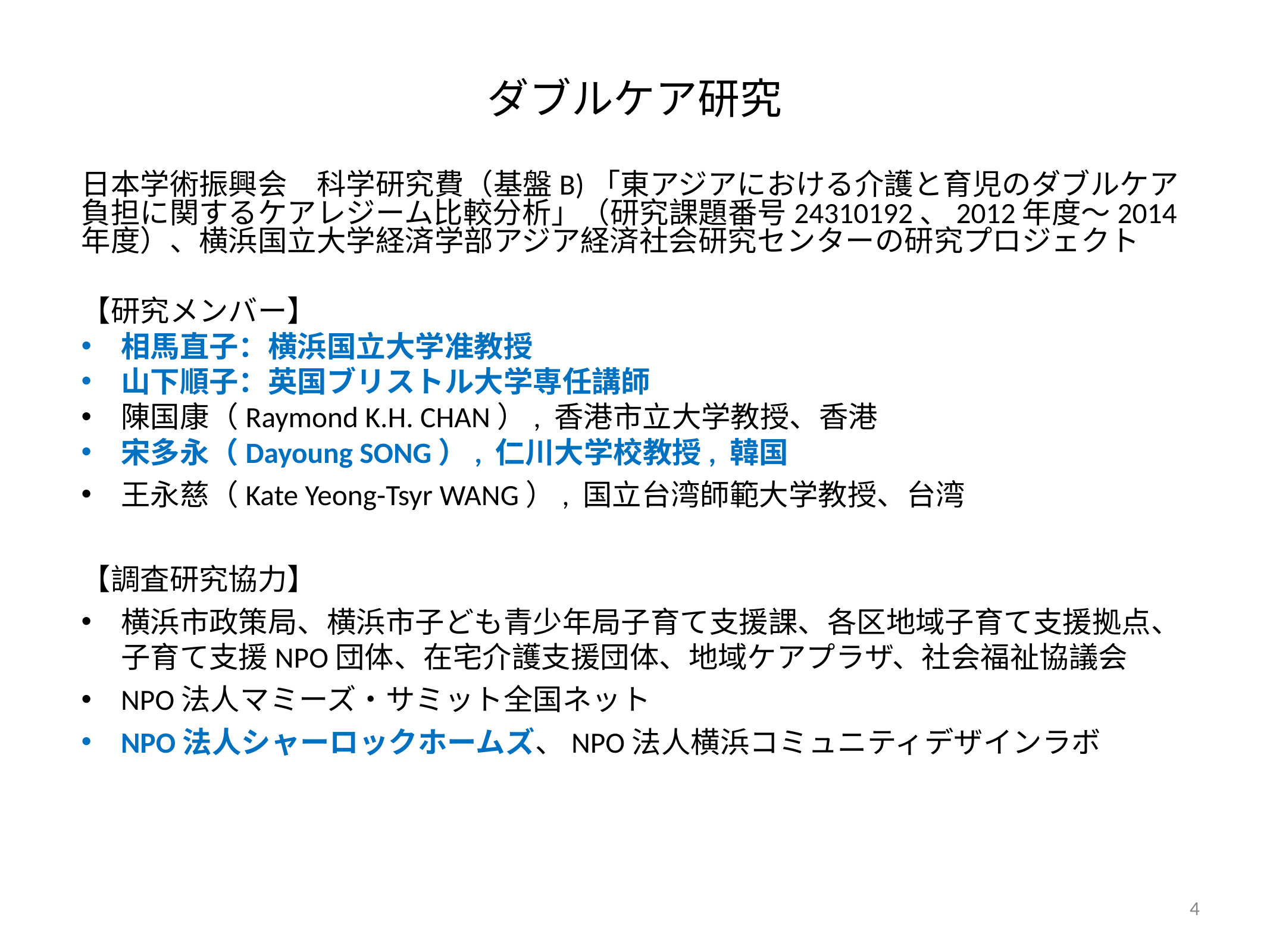

# ダブルケア研究
日本学術振興会　科学研究費（基盤B)「東アジアにおける介護と育児のダブルケア負担に関するケアレジーム比較分析」（研究課題番号24310192、2012年度〜2014年度）、横浜国立大学経済学部アジア経済社会研究センターの研究プロジェクト

【研究メンバー】
相馬直子：横浜国立大学准教授
山下順子：英国ブリストル大学専任講師
陳国康（Raymond K.H. CHAN）, 香港市立大学教授、香港
宋多永（Dayoung SONG）, 仁川大学校教授, 韓国
王永慈（Kate Yeong-Tsyr WANG）, 国立台湾師範大学教授、台湾

【調査研究協力】
横浜市政策局、横浜市子ども青少年局子育て支援課、各区地域子育て支援拠点、子育て支援NPO団体、在宅介護支援団体、地域ケアプラザ、社会福祉協議会
NPO法人マミーズ・サミット全国ネット
NPO法人シャーロックホームズ、NPO法人横浜コミュニティデザインラボ
4